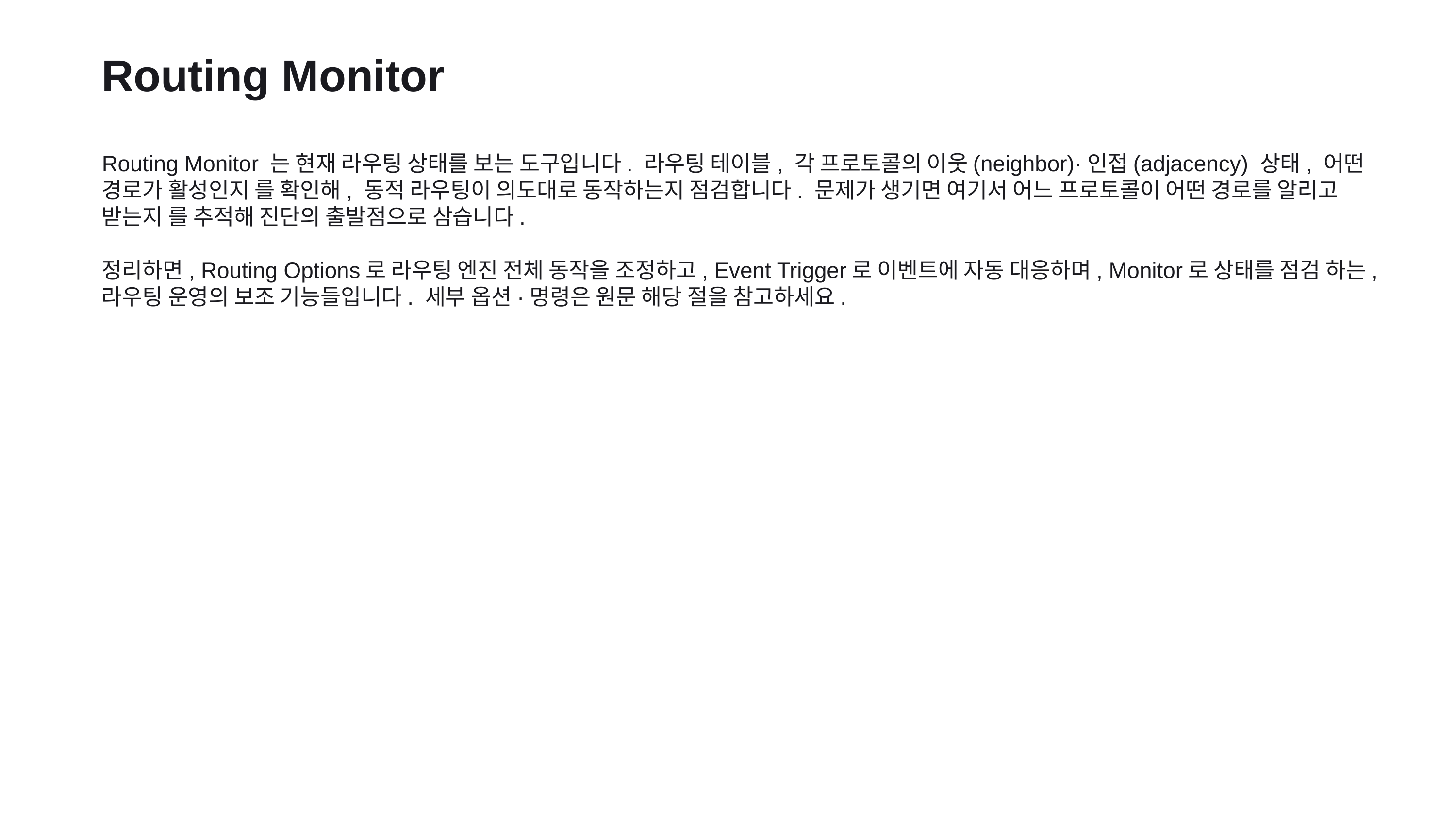

Routing Monitor
Routing Monitor 는 현재 라우팅 상태를 보는 도구입니다. 라우팅 테이블, 각 프로토콜의 이웃(neighbor)·인접(adjacency) 상태, 어떤 경로가 활성인지 를 확인해, 동적 라우팅이 의도대로 동작하는지 점검합니다. 문제가 생기면 여기서 어느 프로토콜이 어떤 경로를 알리고 받는지 를 추적해 진단의 출발점으로 삼습니다.

정리하면, Routing Options로 라우팅 엔진 전체 동작을 조정하고, Event Trigger로 이벤트에 자동 대응하며, Monitor로 상태를 점검 하는, 라우팅 운영의 보조 기능들입니다. 세부 옵션·명령은 원문 해당 절을 참고하세요.